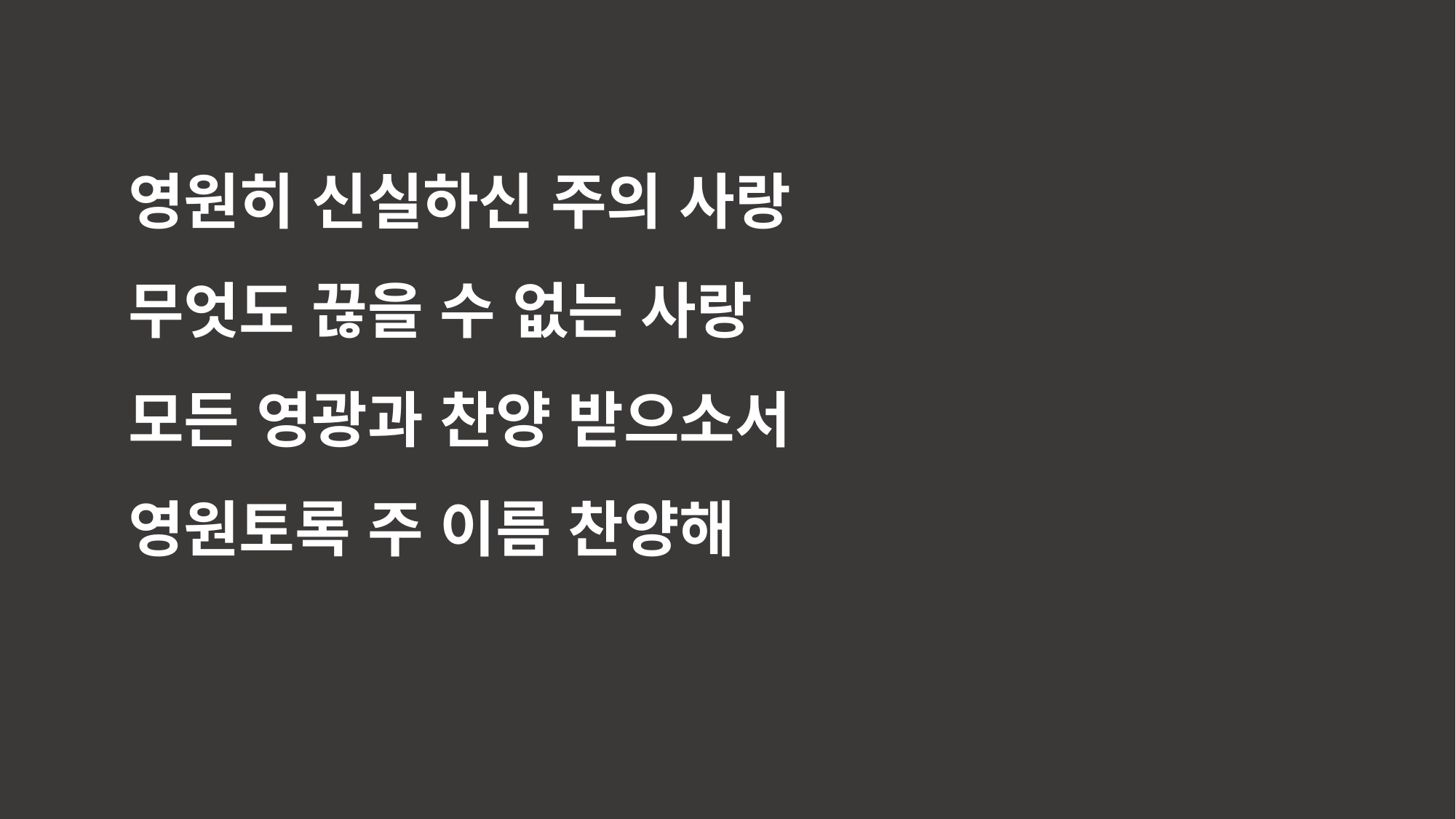

영원히 신실하신 주의 사랑
무엇도 끊을 수 없는 사랑
모든 영광과 찬양 받으소서
영원토록 주 이름 찬양해